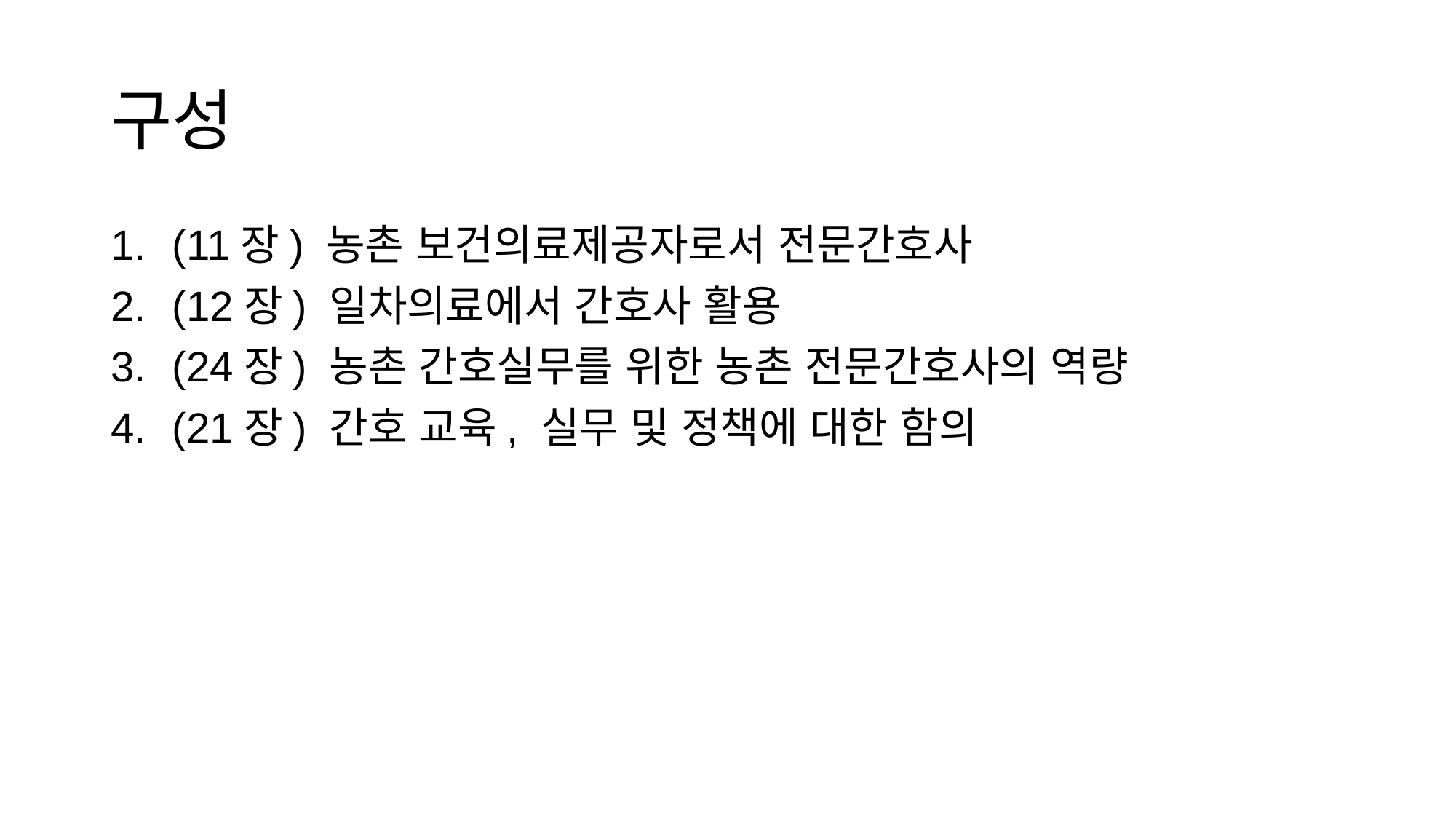

# 구성
(11장) 농촌 보건의료제공자로서 전문간호사
(12장) 일차의료에서 간호사 활용
(24장) 농촌 간호실무를 위한 농촌 전문간호사의 역량
(21장) 간호 교육, 실무 및 정책에 대한 함의